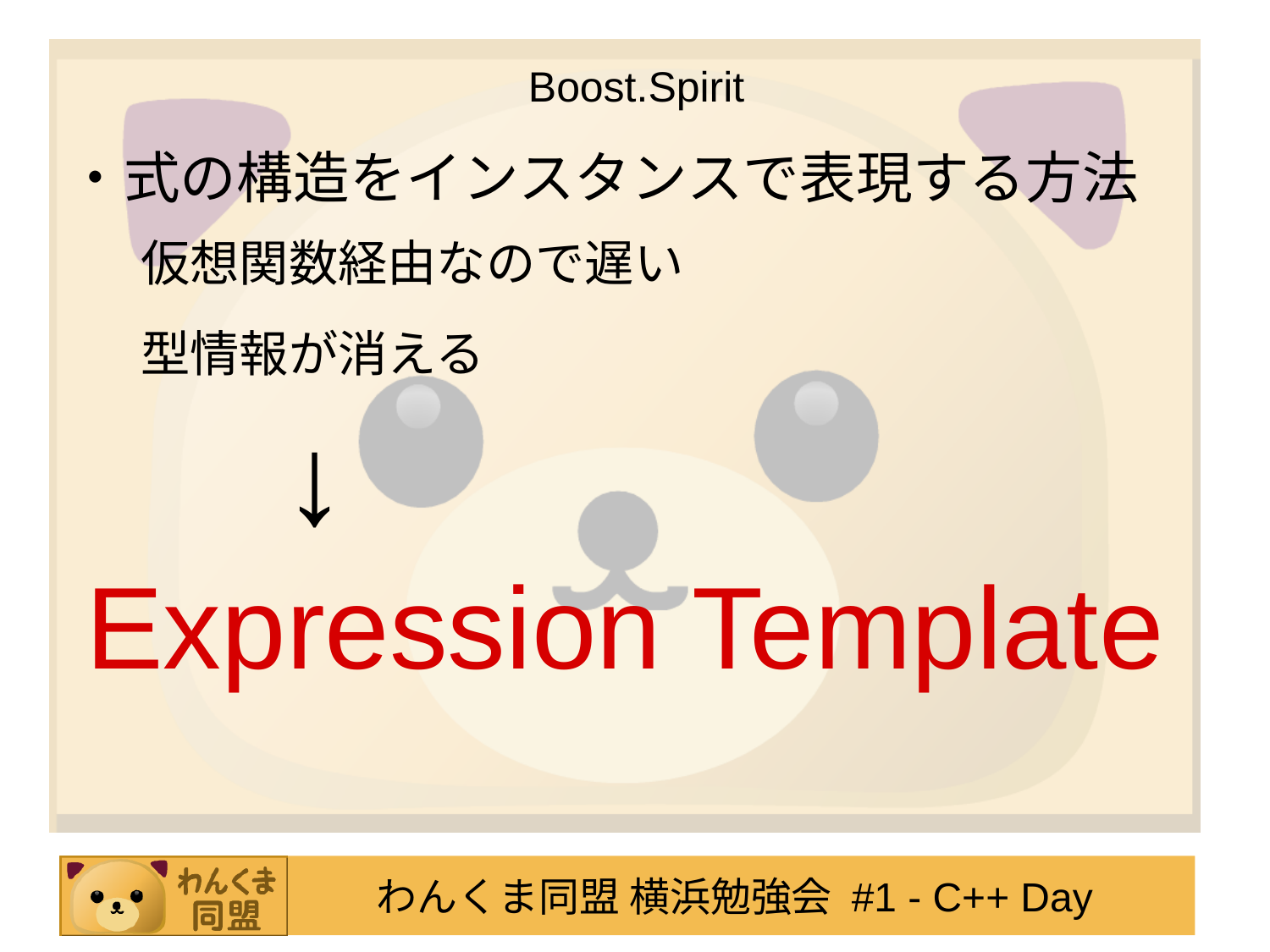

Boost.Spirit
・式の構造をインスタンスで表現する方法
仮想関数経由なので遅い
型情報が消える
↓
Expression Template